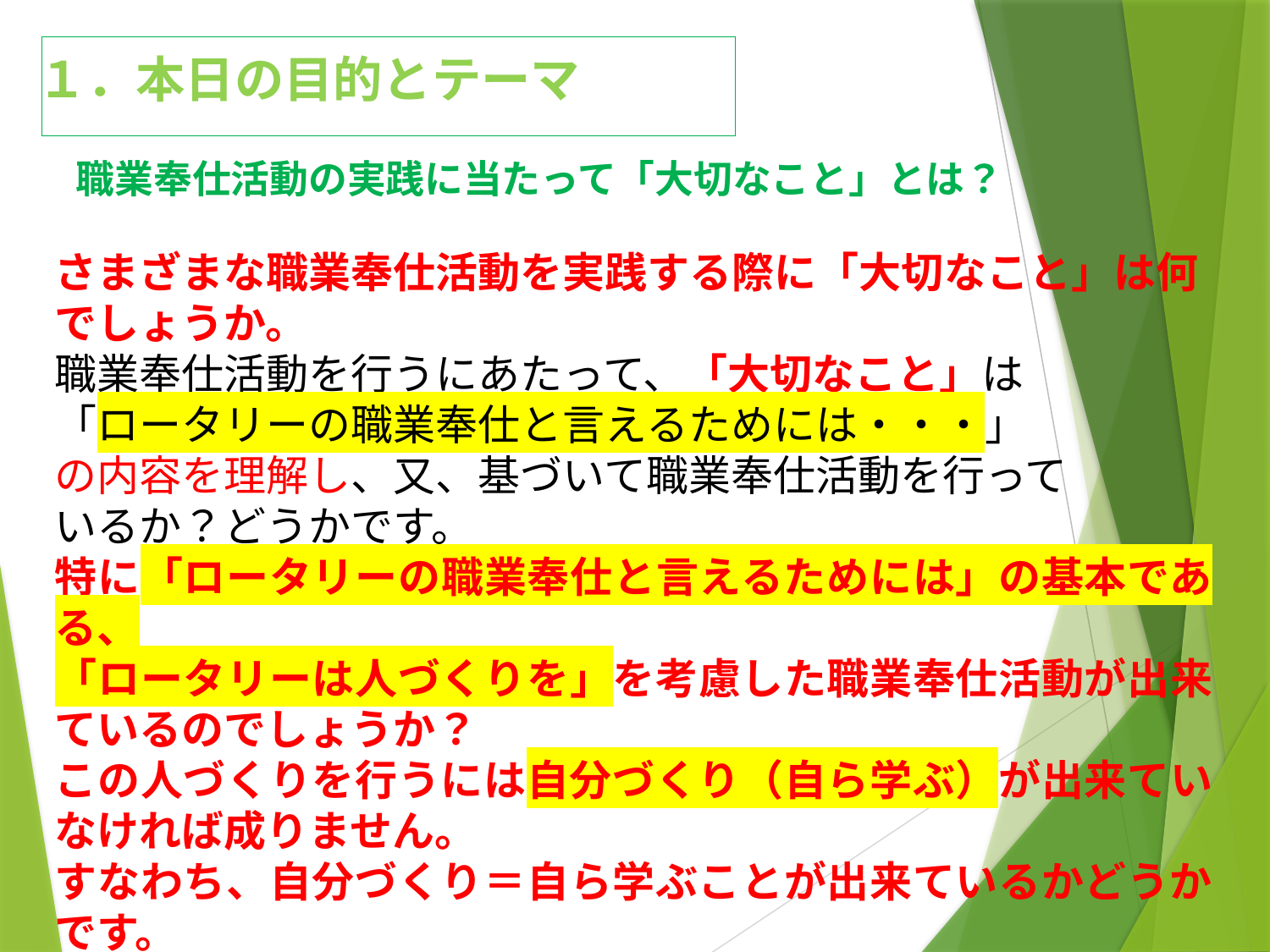

#
１．本日の目的とテーマ

　職業奉仕活動の実践に当たって「大切なこと」とは？

さまざまな職業奉仕活動を実践する際に「大切なこと」は何でしょうか。
職業奉仕活動を行うにあたって、「大切なこと」は
「ロータリーの職業奉仕と言えるためには・・・」
の内容を理解し、又、基づいて職業奉仕活動を行って
いるか？どうかです。
特に「ロータリーの職業奉仕と言えるためには」の基本である、
「ロータリーは人づくりを」を考慮した職業奉仕活動が出来ているのでしょうか？
この人づくりを行うには自分づくり（自ら学ぶ）が出来ていなければ成りません。
すなわち、自分づくり＝自ら学ぶことが出来ているかどうかです。
又、入りて学び、出でて奉仕せよが出来ているかどうかです。